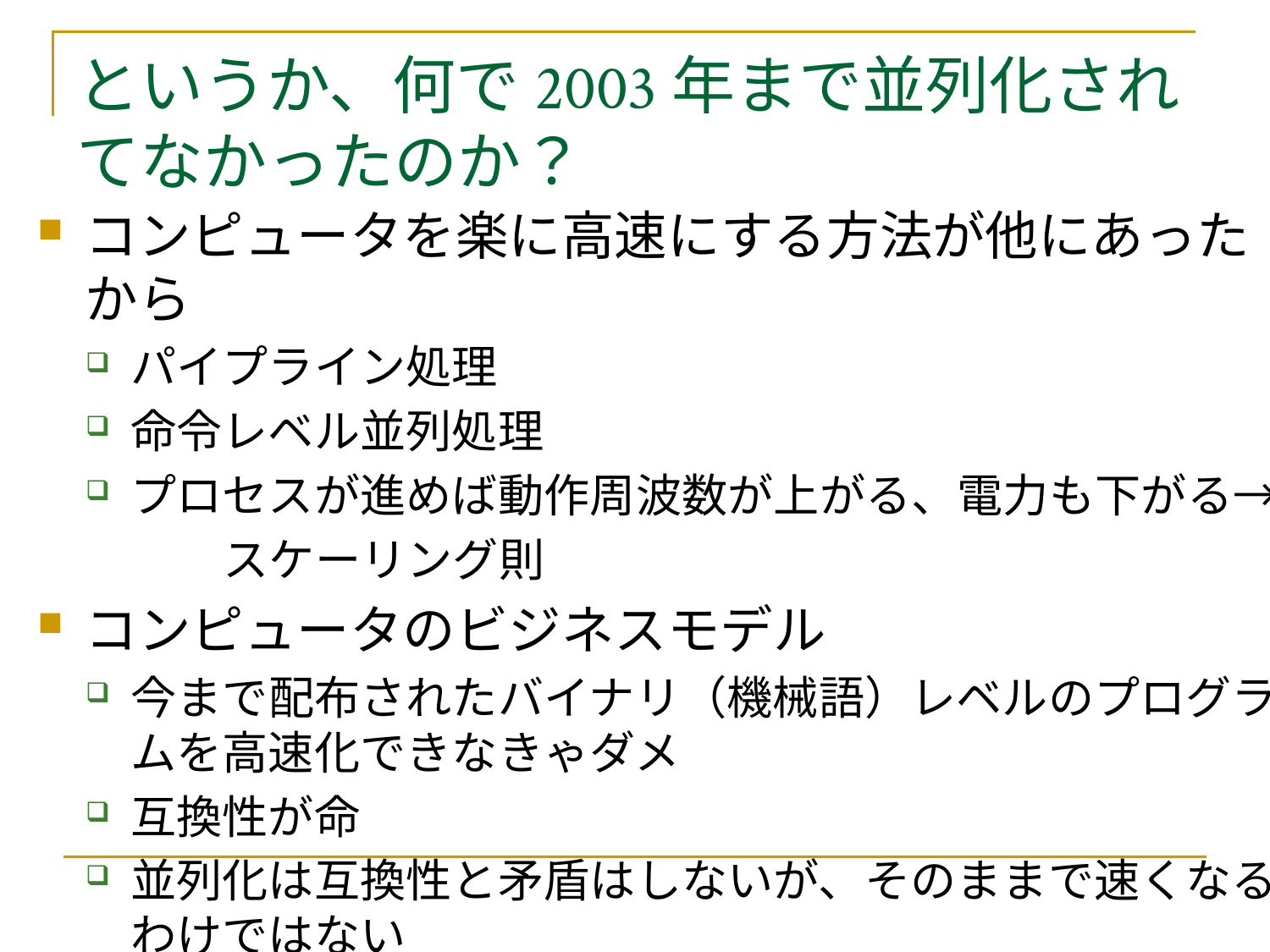

# というか、何で2003年まで並列化されてなかったのか？
コンピュータを楽に高速にする方法が他にあったから
パイプライン処理
命令レベル並列処理
プロセスが進めば動作周波数が上がる、電力も下がる→
　　　スケーリング則
コンピュータのビジネスモデル
今まで配布されたバイナリ（機械語）レベルのプログラムを高速化できなきゃダメ
互換性が命
並列化は互換性と矛盾はしないが、そのままで速くなるわけではない